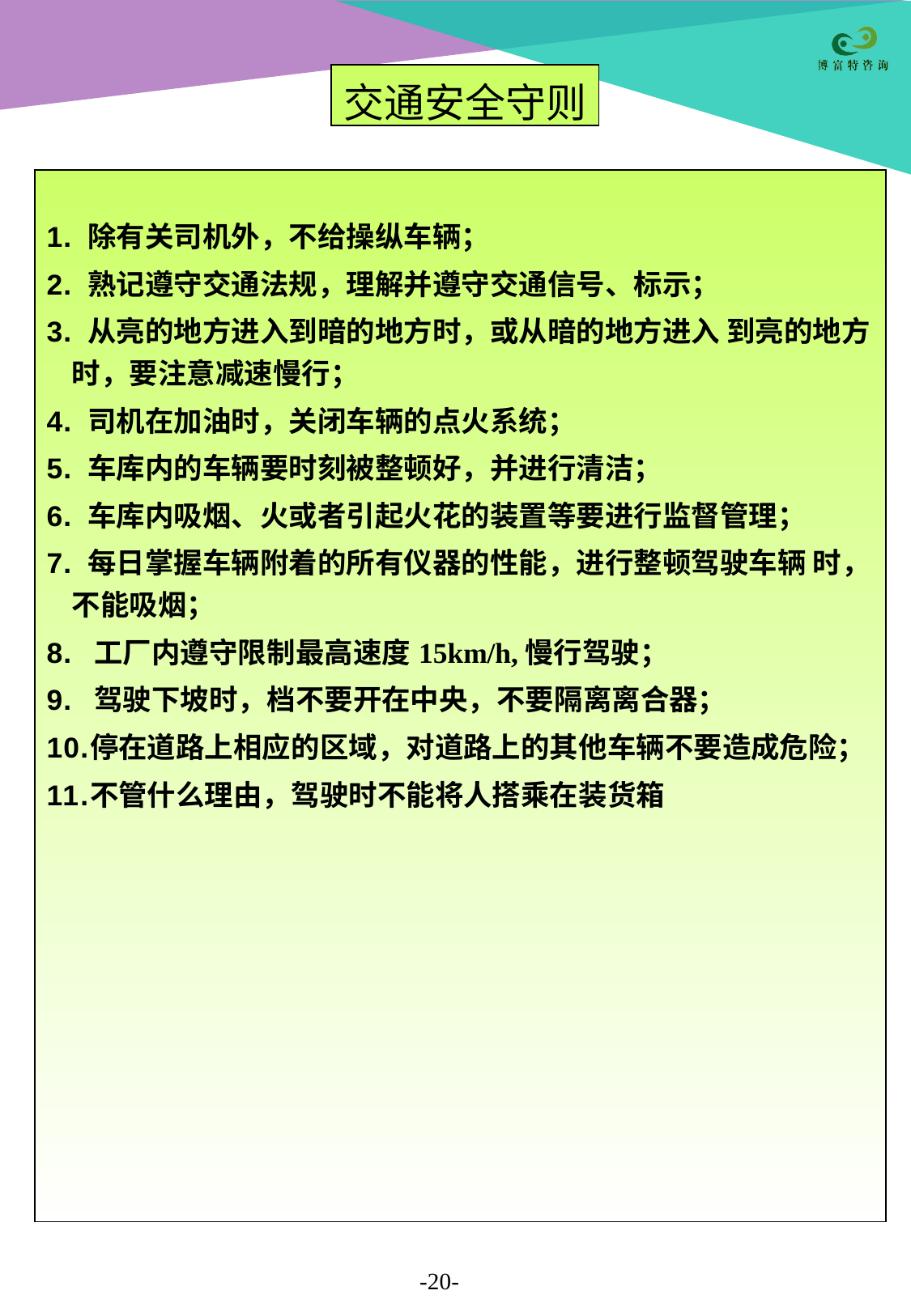

| 交通安全守则 |
| --- |
| 除有关司机外，不给操纵车辆； 熟记遵守交通法规，理解并遵守交通信号、标示； 从亮的地方进入到暗的地方时，或从暗的地方进入 到亮的地方时，要注意减速慢行； 司机在加油时，关闭车辆的点火系统； 车库内的车辆要时刻被整顿好，并进行清洁； 车库内吸烟、火或者引起火花的装置等要进行监督管理； 每日掌握车辆附着的所有仪器的性能，进行整顿驾驶车辆 时，不能吸烟； 工厂内遵守限制最高速度15km/h,慢行驾驶； 驾驶下坡时，档不要开在中央，不要隔离离合器； 停在道路上相应的区域，对道路上的其他车辆不要造成危险； 不管什么理由，驾驶时不能将人搭乘在装货箱 |
| --- |
-20-